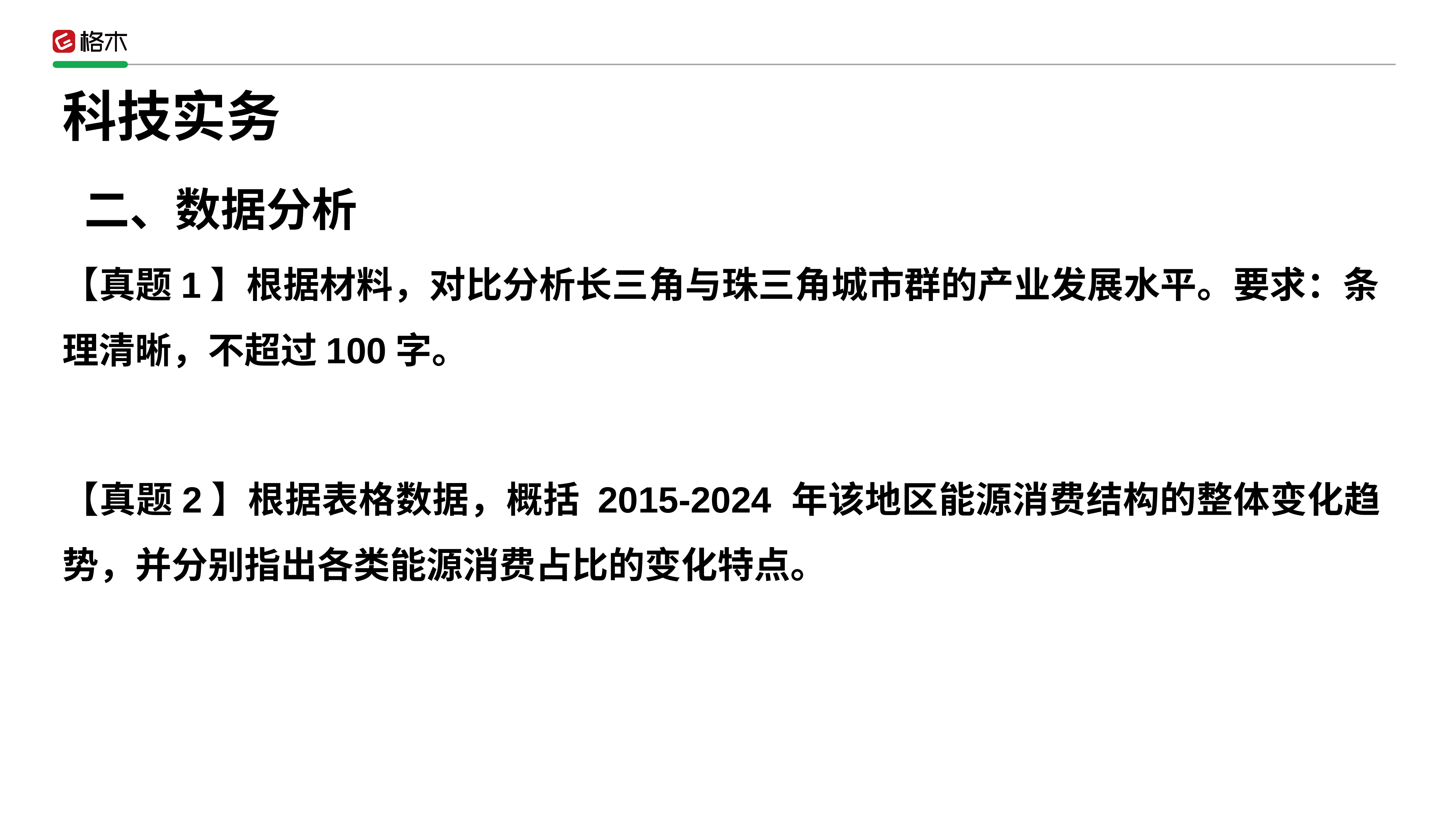

科技实务
二、数据分析
【真题1】根据材料，对比分析长三角与珠三角城市群的产业发展水平。要求：条理清晰，不超过100字。

【真题2】根据表格数据，概括 2015-2024 年该地区能源消费结构的整体变化趋势，并分别指出各类能源消费占比的变化特点。